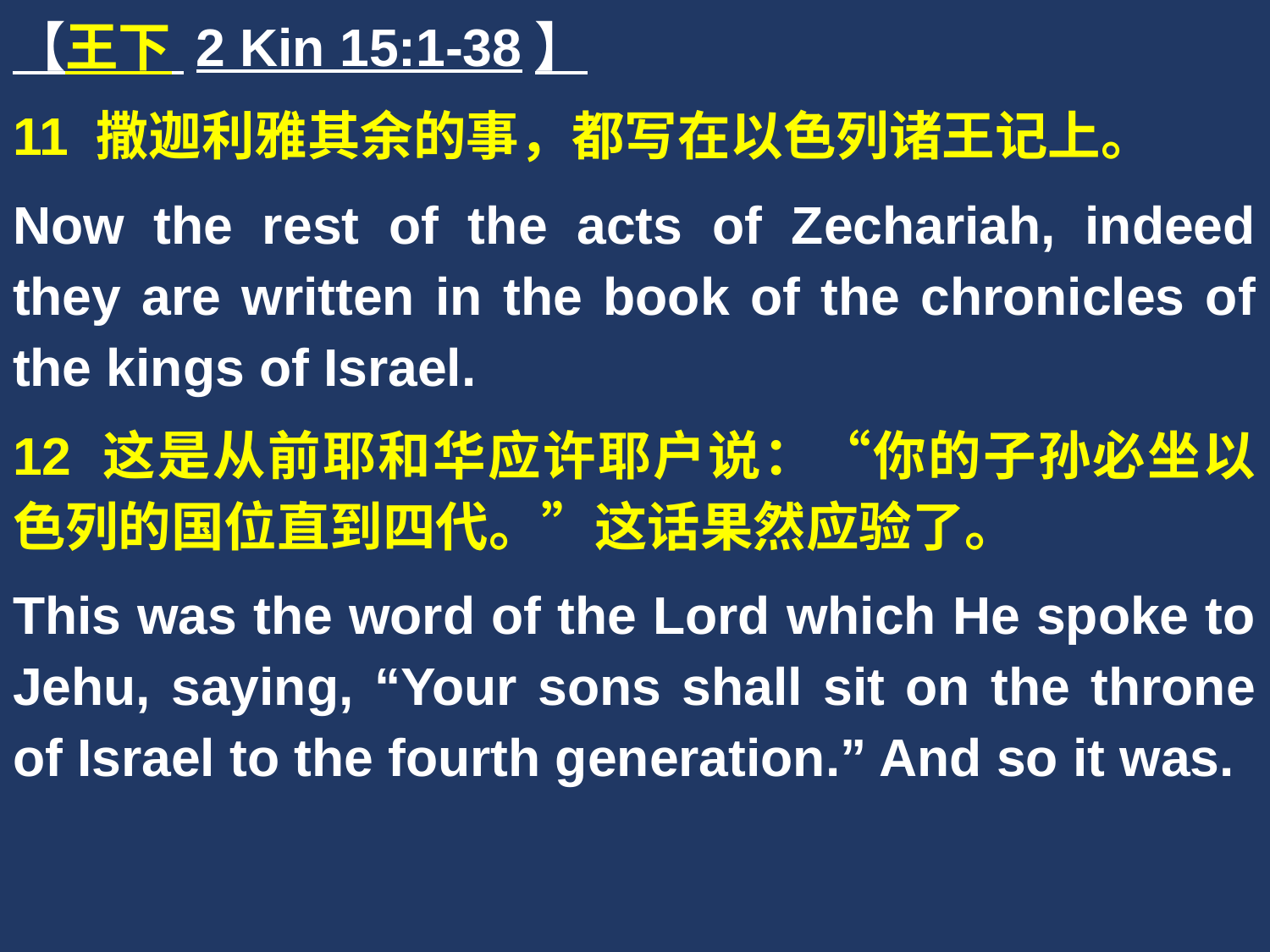

【王下 2 Kin 15:1-38】
11 撒迦利雅其余的事，都写在以色列诸王记上。
Now the rest of the acts of Zechariah, indeed they are written in the book of the chronicles of the kings of Israel.
12 这是从前耶和华应许耶户说：“你的子孙必坐以色列的国位直到四代。”这话果然应验了。
This was the word of the Lord which He spoke to Jehu, saying, “Your sons shall sit on the throne of Israel to the fourth generation.” And so it was.